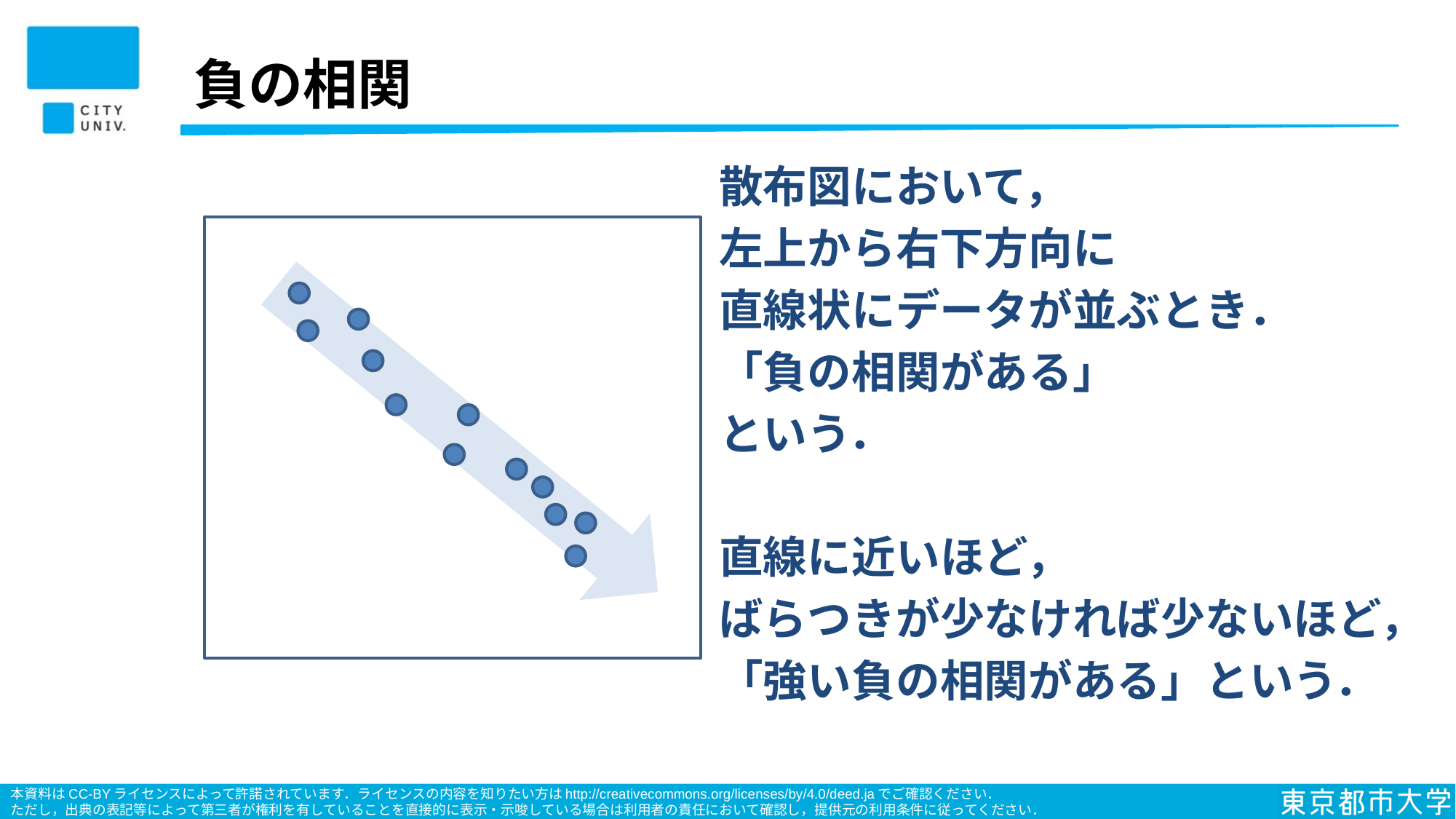

# 負の相関
散布図において，
左上から右下方向に
直線状にデータが並ぶとき．
「負の相関がある」
という．

直線に近いほど，
ばらつきが少なければ少ないほど，
「強い負の相関がある」という．